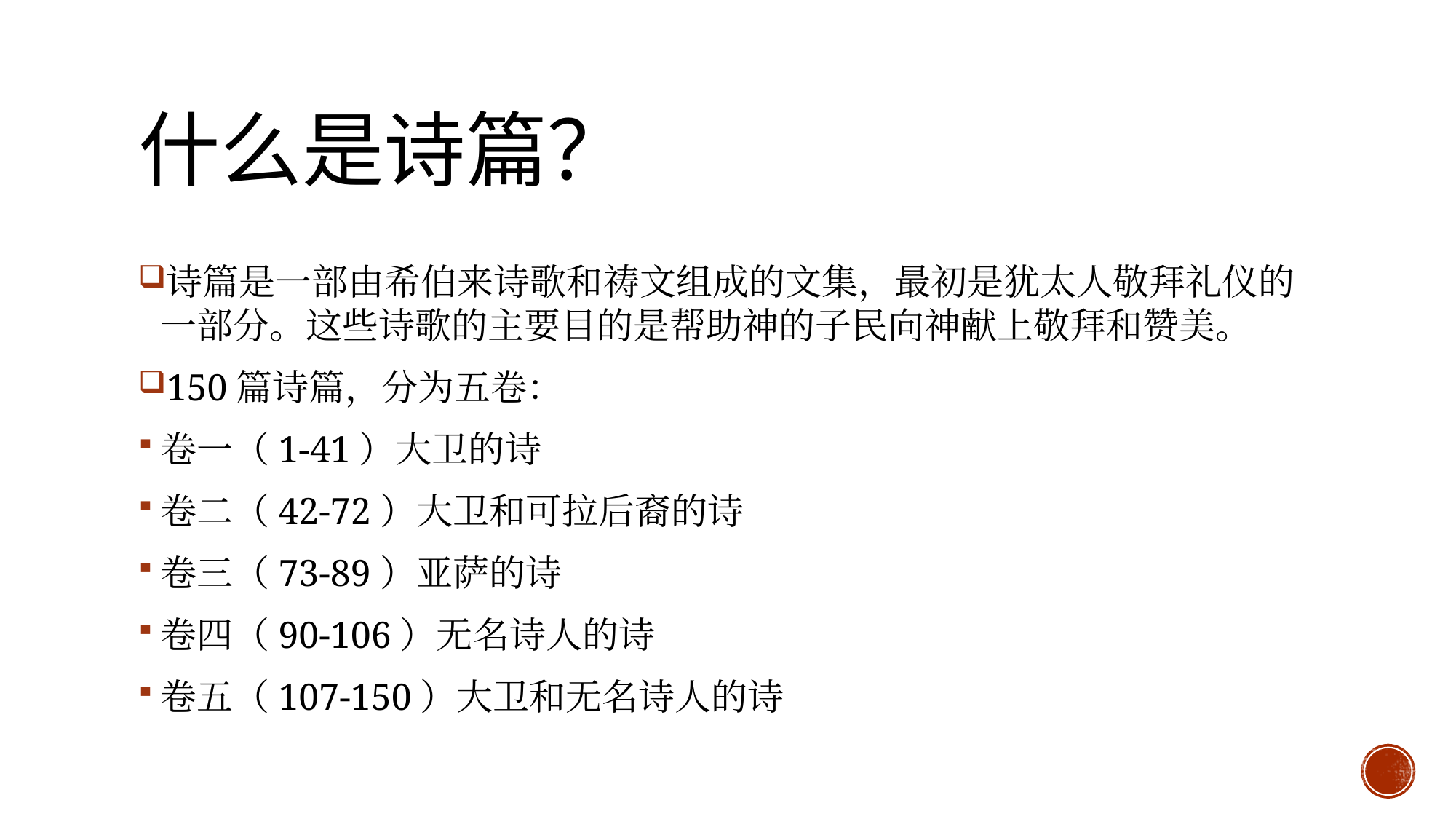

# 什么是诗篇？
诗篇是一部由希伯来诗歌和祷文组成的文集，最初是犹太人敬拜礼仪的一部分。这些诗歌的主要目的是帮助神的子民向神献上敬拜和赞美。
150篇诗篇，分为五卷：
卷一（1-41）大卫的诗
卷二（42-72）大卫和可拉后裔的诗
卷三（73-89）亚萨的诗
卷四（90-106）无名诗人的诗
卷五（107-150）大卫和无名诗人的诗